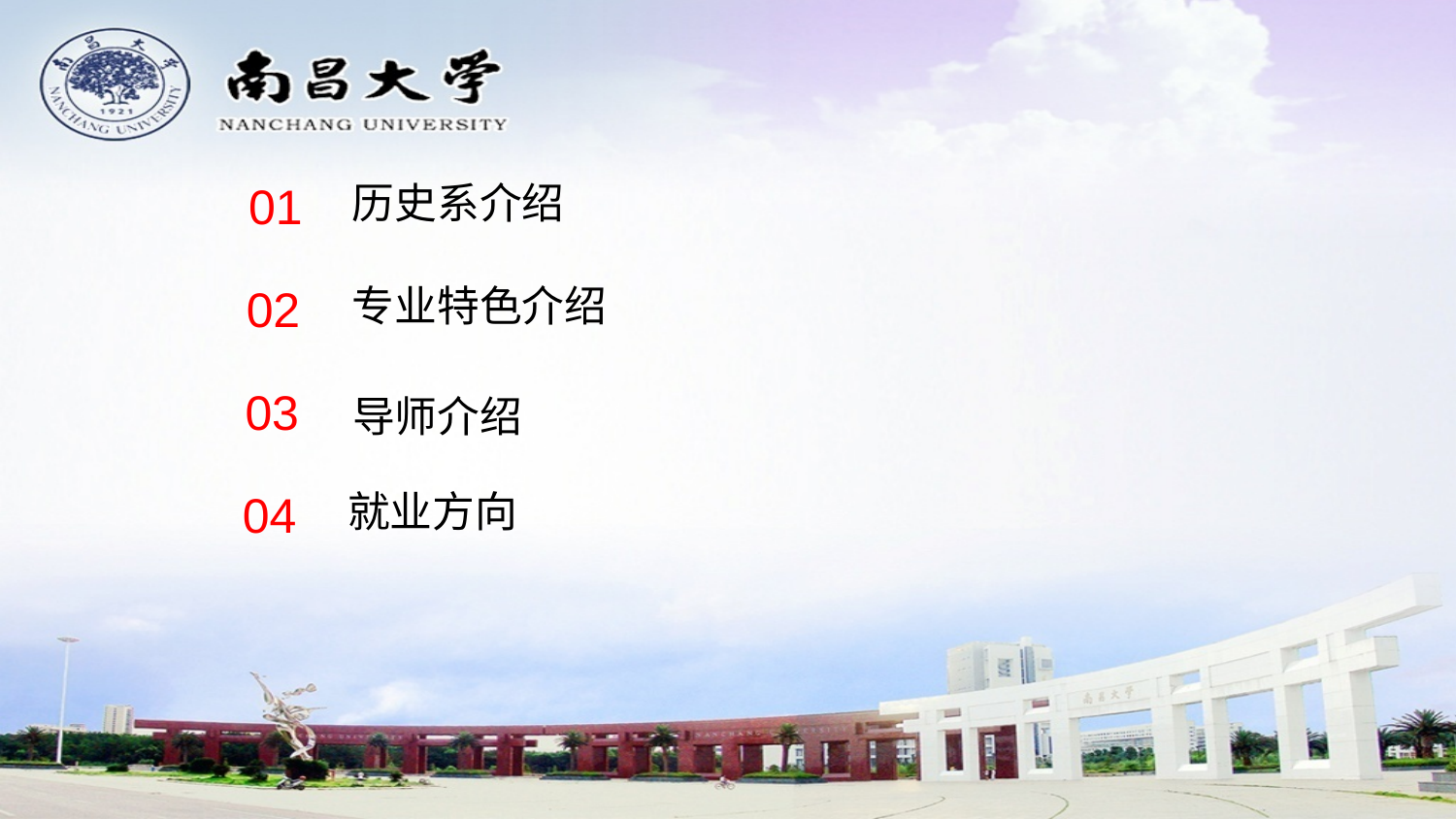

01
历史系介绍
02
专业特色介绍
03
导师介绍
04
就业方向